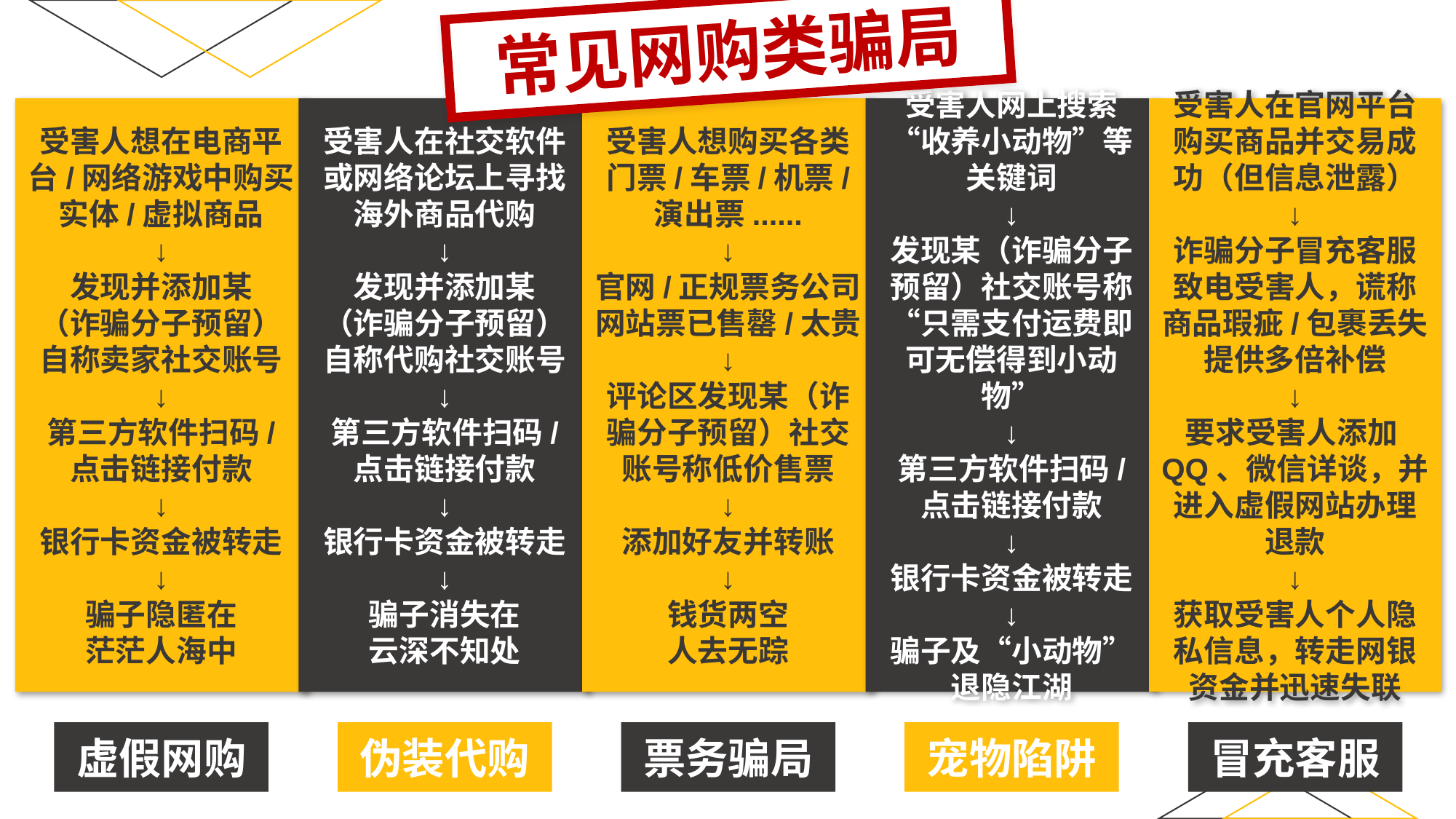

常见网购类骗局

受害人想在电商平台/网络游戏中购买实体/虚拟商品
↓
发现并添加某
（诈骗分子预留）自称卖家社交账号
↓
第三方软件扫码/
点击链接付款
↓
银行卡资金被转走
↓
骗子隐匿在
茫茫人海中
受害人在社交软件或网络论坛上寻找海外商品代购
↓
发现并添加某
（诈骗分子预留）自称代购社交账号
↓
第三方软件扫码/
点击链接付款
↓
银行卡资金被转走
↓
骗子消失在
云深不知处
受害人想购买各类门票/车票/机票/
演出票......
↓
官网/正规票务公司网站票已售罄/太贵
↓
评论区发现某（诈骗分子预留）社交账号称低价售票
↓
添加好友并转账
↓
钱货两空
人去无踪
受害人网上搜索“收养小动物”等关键词
↓
发现某（诈骗分子预留）社交账号称“只需支付运费即可无偿得到小动物”
↓
第三方软件扫码/
点击链接付款
↓
银行卡资金被转走
↓
骗子及“小动物”
退隐江湖
受害人在官网平台购买商品并交易成功（但信息泄露）
↓
诈骗分子冒充客服致电受害人，谎称商品瑕疵/包裹丢失
提供多倍补偿
↓
要求受害人添加QQ、微信详谈，并进入虚假网站办理退款
↓
获取受害人个人隐私信息，转走网银资金并迅速失联
虚假网购
伪装代购
票务骗局
宠物陷阱
冒充客服